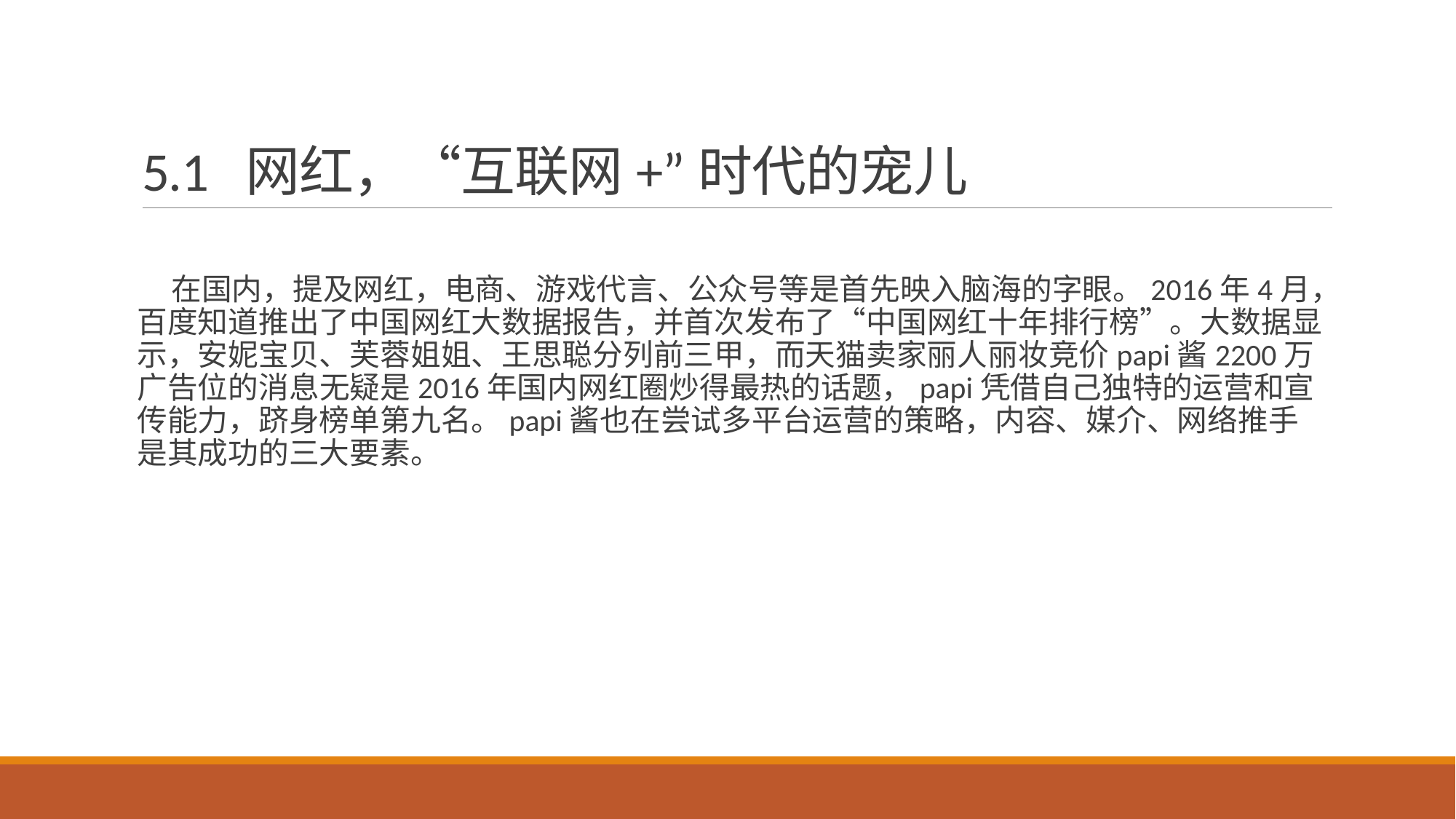

# 5.1  网红，“互联网+”时代的宠儿
    在国内，提及网红，电商、游戏代言、公众号等是首先映入脑海的字眼。2016年4月，百度知道推出了中国网红大数据报告，并首次发布了“中国网红十年排行榜”。大数据显示，安妮宝贝、芙蓉姐姐、王思聪分列前三甲，而天猫卖家丽人丽妆竞价papi酱2200万广告位的消息无疑是2016年国内网红圈炒得最热的话题，papi凭借自己独特的运营和宣传能力，跻身榜单第九名。papi酱也在尝试多平台运营的策略，内容、媒介、网络推手是其成功的三大要素。